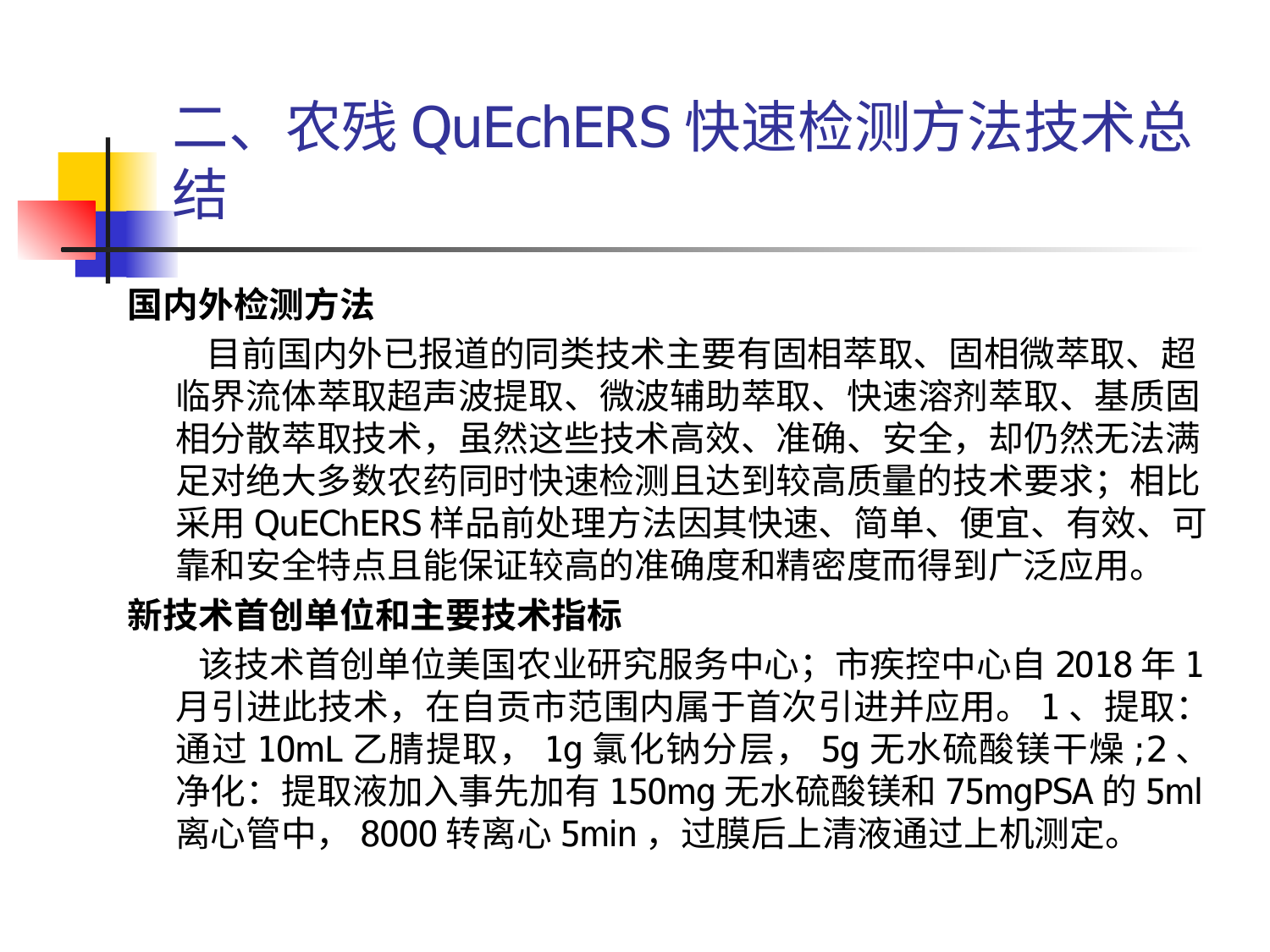

# 二、农残QuEchERS快速检测方法技术总结
国内外检测方法
         目前国内外已报道的同类技术主要有固相萃取、固相微萃取、超临界流体萃取超声波提取、微波辅助萃取、快速溶剂萃取、基质固相分散萃取技术，虽然这些技术高效、准确、安全，却仍然无法满足对绝大多数农药同时快速检测且达到较高质量的技术要求；相比采用QuEChERS样品前处理方法因其快速、简单、便宜、有效、可靠和安全特点且能保证较高的准确度和精密度而得到广泛应用。
新技术首创单位和主要技术指标
        该技术首创单位美国农业研究服务中心；市疾控中心自2018年1月引进此技术，在自贡市范围内属于首次引进并应用。1、提取：通过10mL乙腈提取，1g氯化钠分层，5g无水硫酸镁干燥;2、净化：提取液加入事先加有150mg无水硫酸镁和75mgPSA的5ml离心管中，8000转离心5min，过膜后上清液通过上机测定。